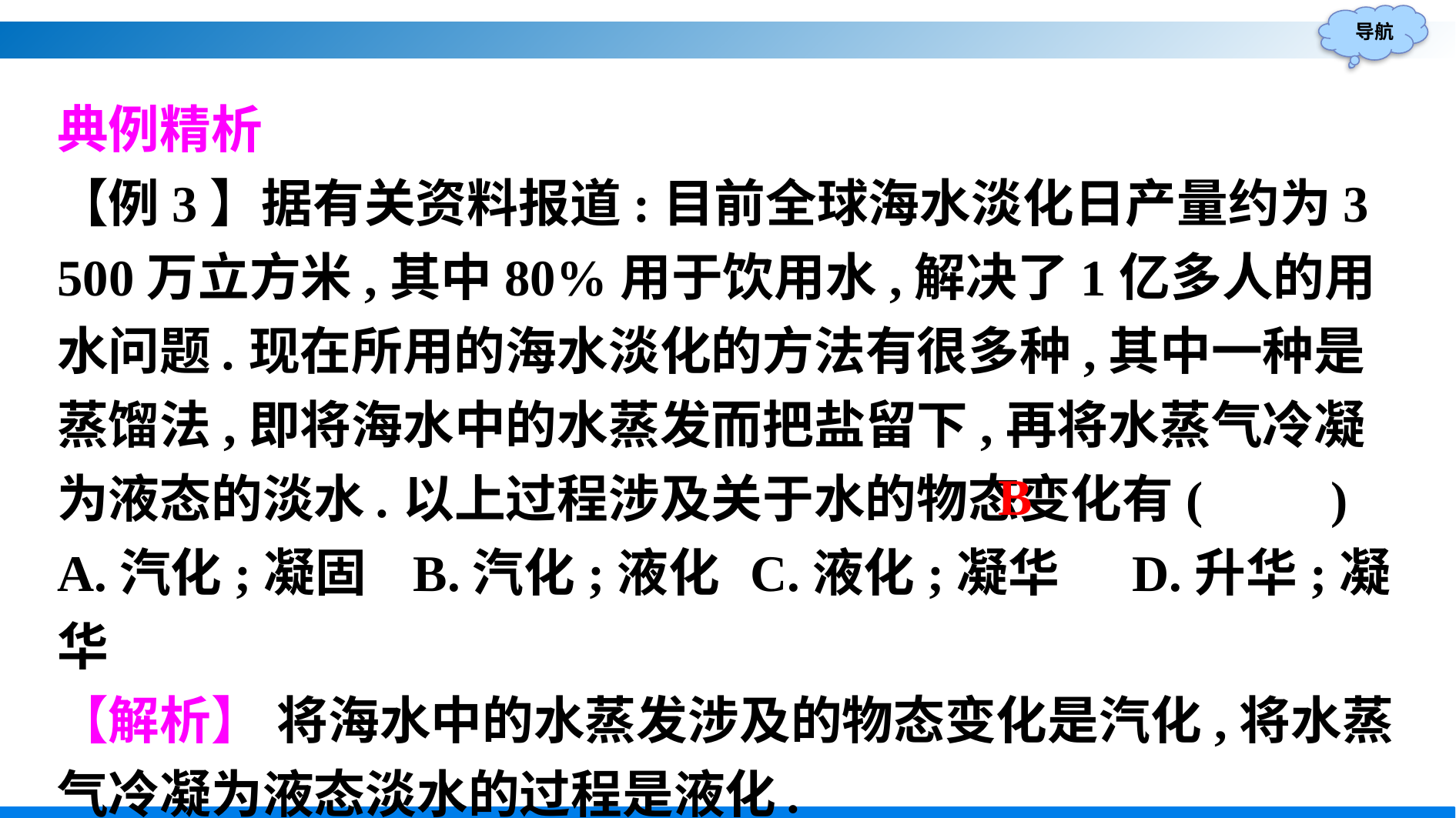

典例精析
【例3】据有关资料报道:目前全球海水淡化日产量约为3 500万立方米,其中80%用于饮用水,解决了1亿多人的用水问题.现在所用的海水淡化的方法有很多种,其中一种是蒸馏法,即将海水中的水蒸发而把盐留下,再将水蒸气冷凝为液态的淡水.以上过程涉及关于水的物态变化有(　　)
A.汽化;凝固	  B.汽化;液化	C.液化;凝华	  D.升华;凝华
【解析】 将海水中的水蒸发涉及的物态变化是汽化,将水蒸气冷凝为液态淡水的过程是液化.
B